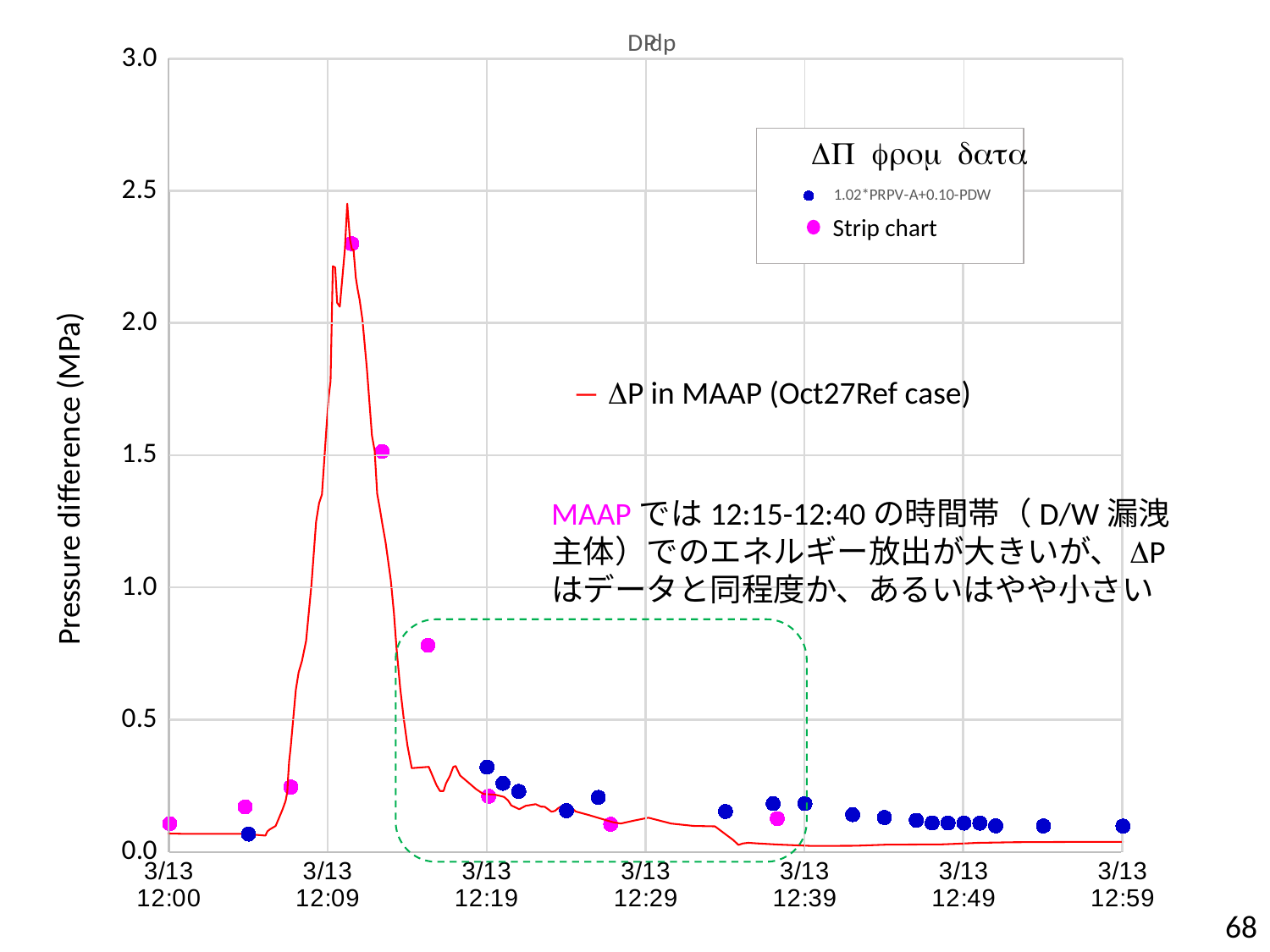

### Chart:

| Category | dp |
|---|---|

### Chart:

| Category | DP |
|---|---|

### Chart

| Category | 1.02*PRPV-B+0.10-PDW | 1.02*PRPV-A+0.10-PDW |
|---|---|---|
Strip chart

― ΔP in MAAP (Oct27Ref case)
MAAPでは12:15-12:40の時間帯（D/W漏洩主体）でのエネルギー放出が大きいが、ΔPはデータと同程度か、あるいはやや小さい

68